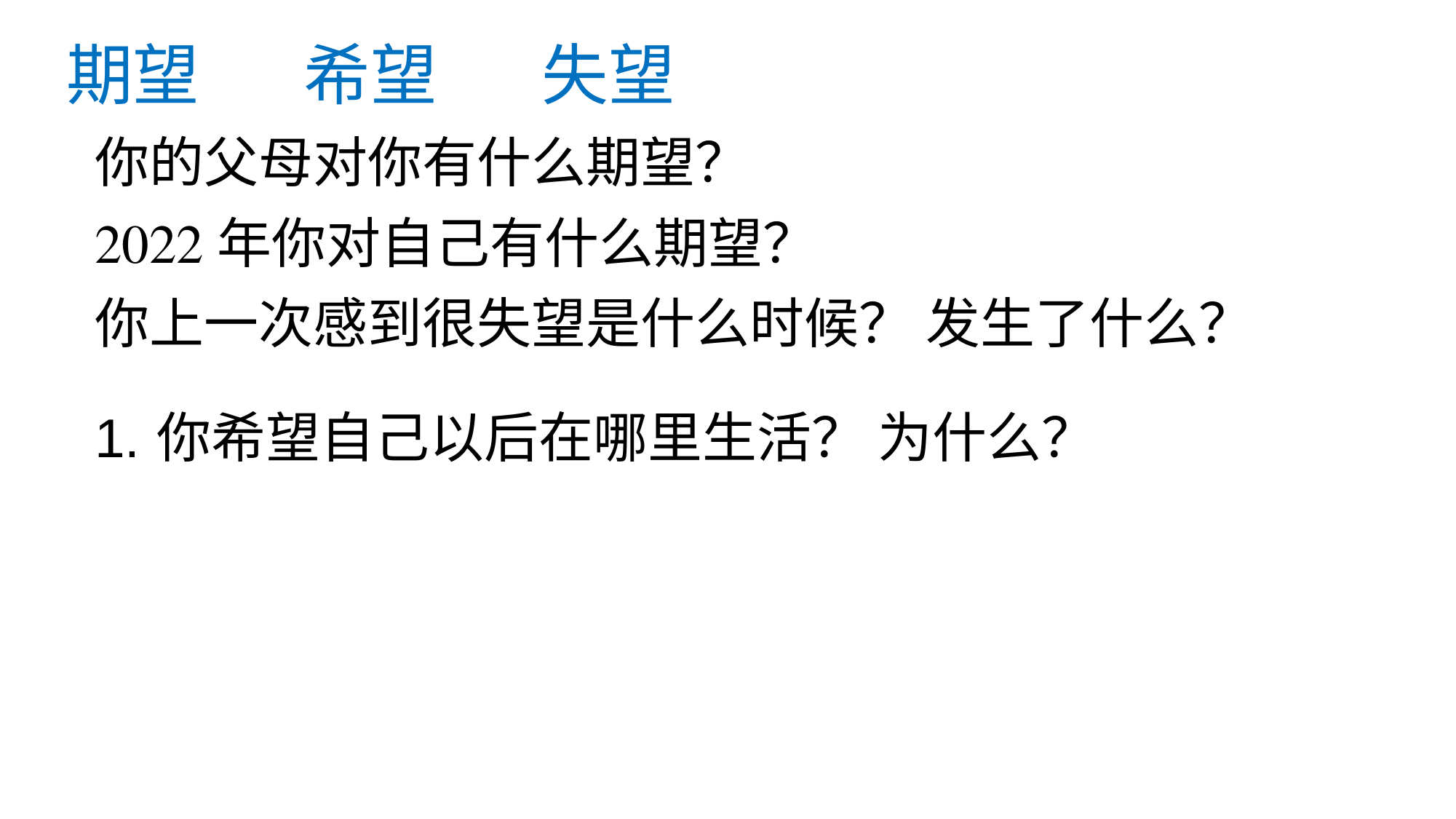

# 期望       希望       失望
你的父母对你有什么期望？
2022年你对自己有什么期望？
你上一次感到很失望是什么时候？ 发生了什么？
你希望自己以后在哪里生活？ 为什么？